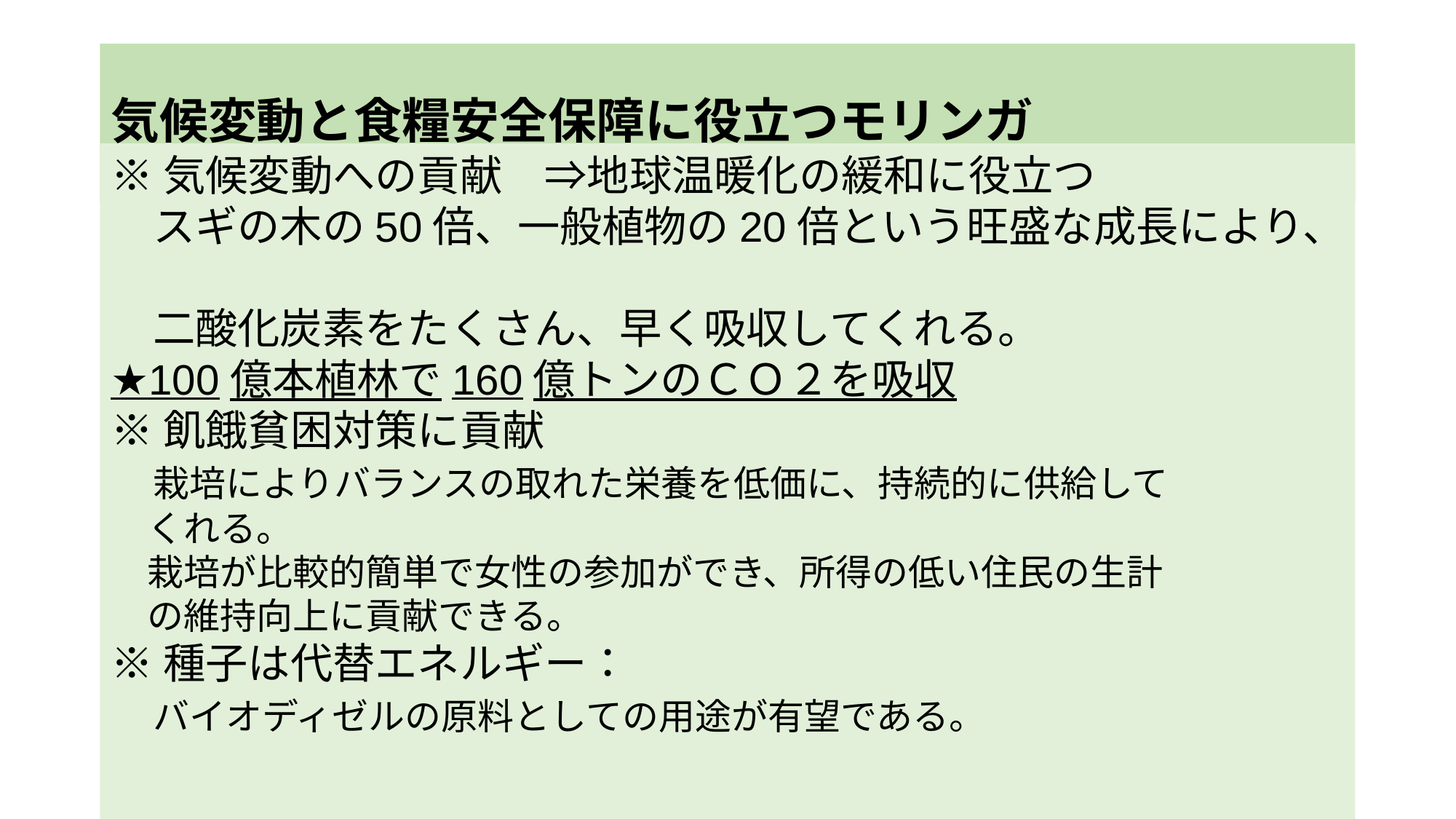

# 気候変動と食糧安全保障に役立つモリンガ
※気候変動への貢献　⇒地球温暖化の緩和に役立つ
　スギの木の50倍、一般植物の20倍という旺盛な成長により、
　二酸化炭素をたくさん、早く吸収してくれる。
★100億本植林で160億トンのＣＯ２を吸収
※飢餓貧困対策に貢献
　栽培によりバランスの取れた栄養を低価に、持続的に供給して
　くれる。
　栽培が比較的簡単で女性の参加ができ、所得の低い住民の生計
　の維持向上に貢献できる。
※種子は代替エネルギー：
　バイオディゼルの原料としての用途が有望である。